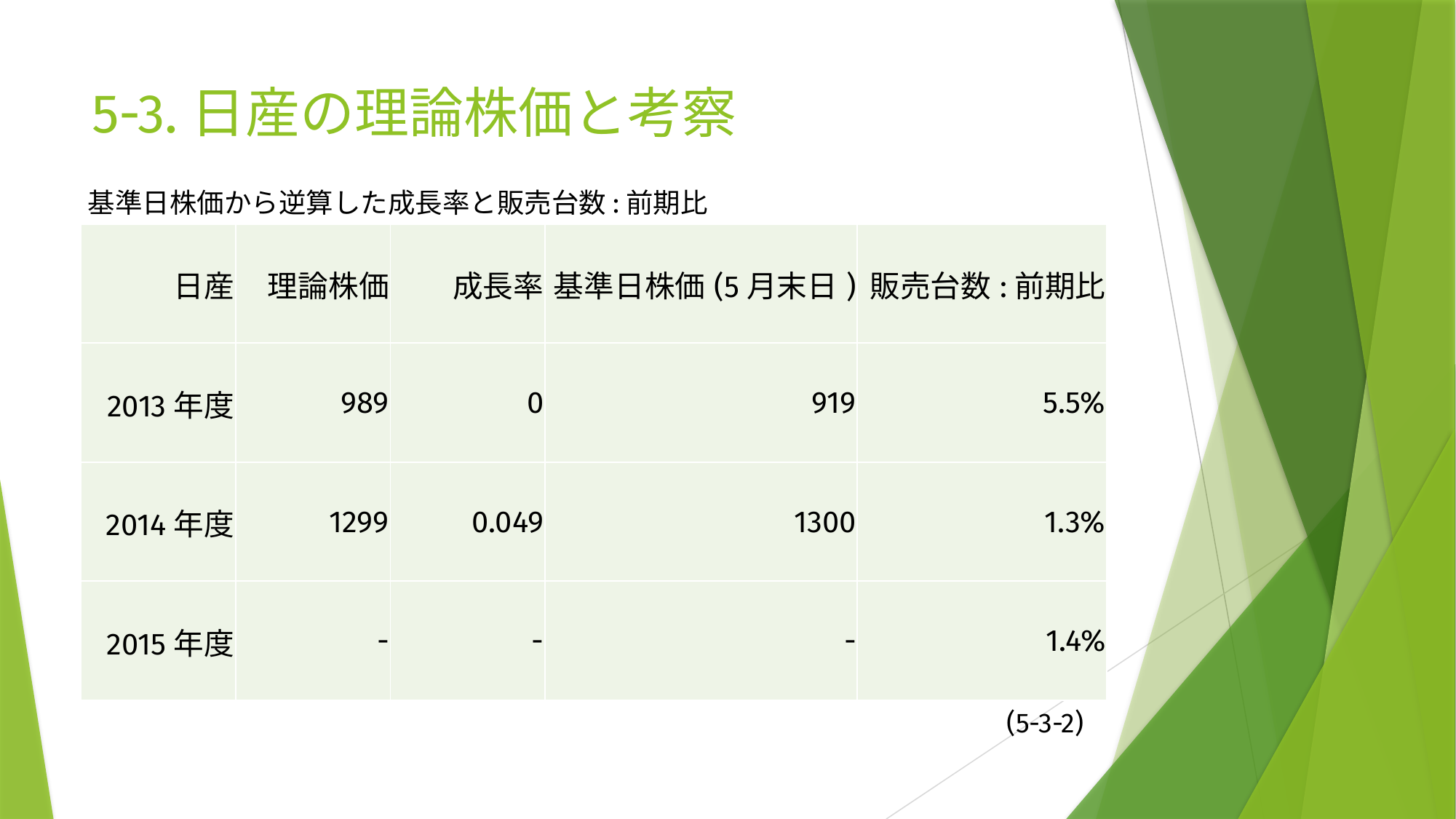

# 5-3.日産の理論株価と考察
基準日株価から逆算した成長率と販売台数:前期比
| 日産 | 理論株価 | 成長率 | 基準日株価(5月末日) | 販売台数:前期比 |
| --- | --- | --- | --- | --- |
| 2013年度 | 989 | 0 | 919 | 5.5% |
| 2014年度 | 1299 | 0.049 | 1300 | 1.3% |
| 2015年度 | - | - | - | 1.4% |
(5-3-2)